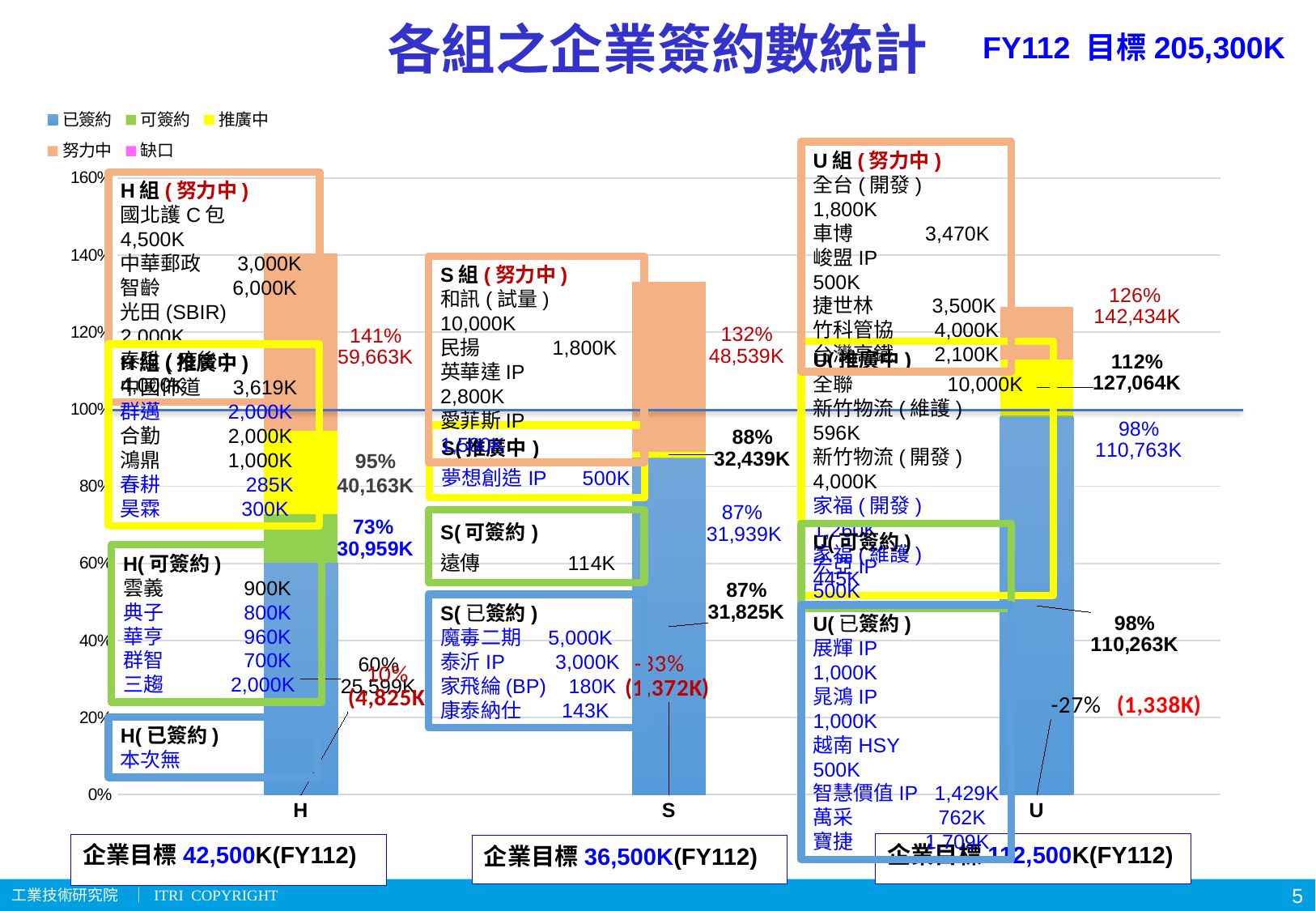

# 各組之企業簽約數統計
FY112 目標205,300K

### Chart

| Category | 已簽約 | 可簽約 | 推廣中 | 努力中 | 缺口 |
|---|---|---|---|---|---|
| H | 0.6023294117647059 | 0.12611764705882353 | 0.21656470588235294 | 0.4588235294117647 | -0.40383529411764707 |
| S | 0.8719178082191781 | 0.0031232876712328768 | 0.0136986301369863 | 0.4410958904109589 | -0.3298356164383562 |
| U | 0.9801155555555555 | 0.0044444444444444444 | 0.14489777777777776 | 0.13662222222222223 | -0.26608 |
U組(努力中)
全台(開發)    1,800K
車博               3,470K
峻盟IP               500K
捷世林            3,500K
竹科管協        4,000K
台灣高鐵        2,100K
H組(努力中)
國北護C包    4,500K
中華郵政       3,000K
智齡               6,000K
光田(SBIR)    2,000K
泰陞(疫後)    4,000K
S組(努力中)
和訊(試量)  10,000K
民揚               1,800K
英華達IP        2,800K
愛菲斯IP        1,500K
U(推廣中)
全聯                    10,000K
新竹物流(維護)       596K
新竹物流(開發)    4,000K
家福(開發)            1,260K
家福(維護)               445K
H組(推廣中)
中國佈道      3,619K
群邁              2,000K
合勤              2,000K
鴻鼎              1,000K
春耕                  285K
昊霖                 300K
95%
40,163K
U(可簽約)
宏亞IP              500K
H(可簽約)
雲義                 900K
典子                 800K
華亨                 960K
群智                 700K
三趨              2,000K
S(已簽約)
魔毒二期     5,000K
泰沂IP         3,000K
家飛綸(BP)    180K
康泰納仕        143K
U(已簽約)
展輝IP           1,000K
晁鴻IP           1,000K
越南HSY          500K
智慧價值IP   1,429K
萬采                  762K
寶捷               1,709K
H(已簽約)
本次無
企業目標112,500K(FY112)

企業目標42,500K(FY112)
企業目標36,500K(FY112)